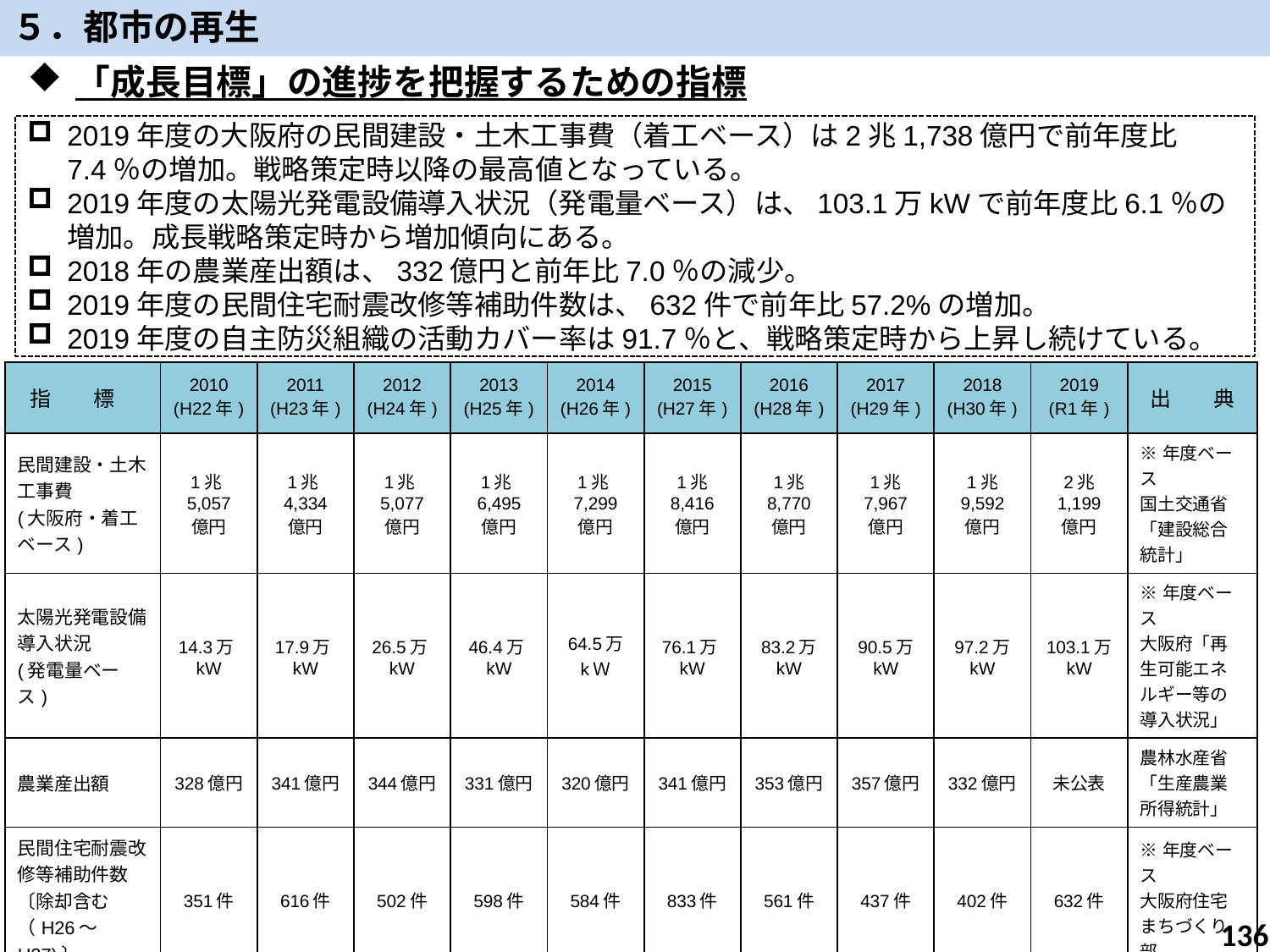

５．都市の再生
「成長目標」の進捗を把握するための指標
2019年度の大阪府の民間建設・土木工事費（着工ベース）は2兆1,738億円で前年度比7.4％の増加。戦略策定時以降の最高値となっている。
2019年度の太陽光発電設備導入状況（発電量ベース）は、103.1万kWで前年度比6.1％の増加。成長戦略策定時から増加傾向にある。
2018年の農業産出額は、332億円と前年比7.0％の減少。
2019年度の民間住宅耐震改修等補助件数は、632件で前年比57.2%の増加。
2019年度の自主防災組織の活動カバー率は91.7％と、戦略策定時から上昇し続けている。
| 指　　標 | 2010 (H22年) | 2011 (H23年) | 2012 (H24年) | 2013 (H25年) | 2014 (H26年) | 2015 (H27年) | 2016 (H28年) | 2017 (H29年) | 2018 (H30年) | 2019 (R1年) | 出　　典 |
| --- | --- | --- | --- | --- | --- | --- | --- | --- | --- | --- | --- |
| 民間建設・土木工事費 (大阪府・着工ベース) | 1兆5,057 億円 | 1兆4,334 億円 | 1兆5,077 億円 | 1兆6,495 億円 | 1兆7,299 億円 | 1兆 8,416 億円 | 1兆 8,770 億円 | 1兆 7,967 億円 | 1兆 9,592 億円 | 2兆 1,199 億円 | ※年度ベース 国土交通省「建設総合統計」 |
| 太陽光発電設備導入状況 (発電量ベース) | 14.3万kW | 17.9万kW | 26.5万kW | 46.4万kW | 64.5万 kＷ | 76.1万kW | 83.2万 kW | 90.5万 kW | 97.2万 kW | 103.1万 kW | ※年度ベース 大阪府「再生可能エネルギー等の導入状況」 |
| 農業産出額 | 328億円 | 341億円 | 344億円 | 331億円 | 320億円 | 341億円 | 353億円 | 357億円 | 332億円 | 未公表 | 農林水産省「生産農業所得統計」 |
| 民間住宅耐震改修等補助件数〔除却含む（H26～H27)〕 | 351件 | 616件 | 502件 | 598件 | 584件 | 833件 | 561件 | 437件 | 402件 | 632件 | ※年度ベース 大阪府住宅まちづくり部 |
| 自主防災組織 活動カバー率 | 80.4% | 82.0% | 83.5% | 86.0% | 86.6％ | 88.2％ | 90.0％ | 90.4％ | 90.6％ | 91.7％ | ※各年４月１日現在消防庁 「消防白書」 （R1は消防防災・震災対策現況調査より） |
136